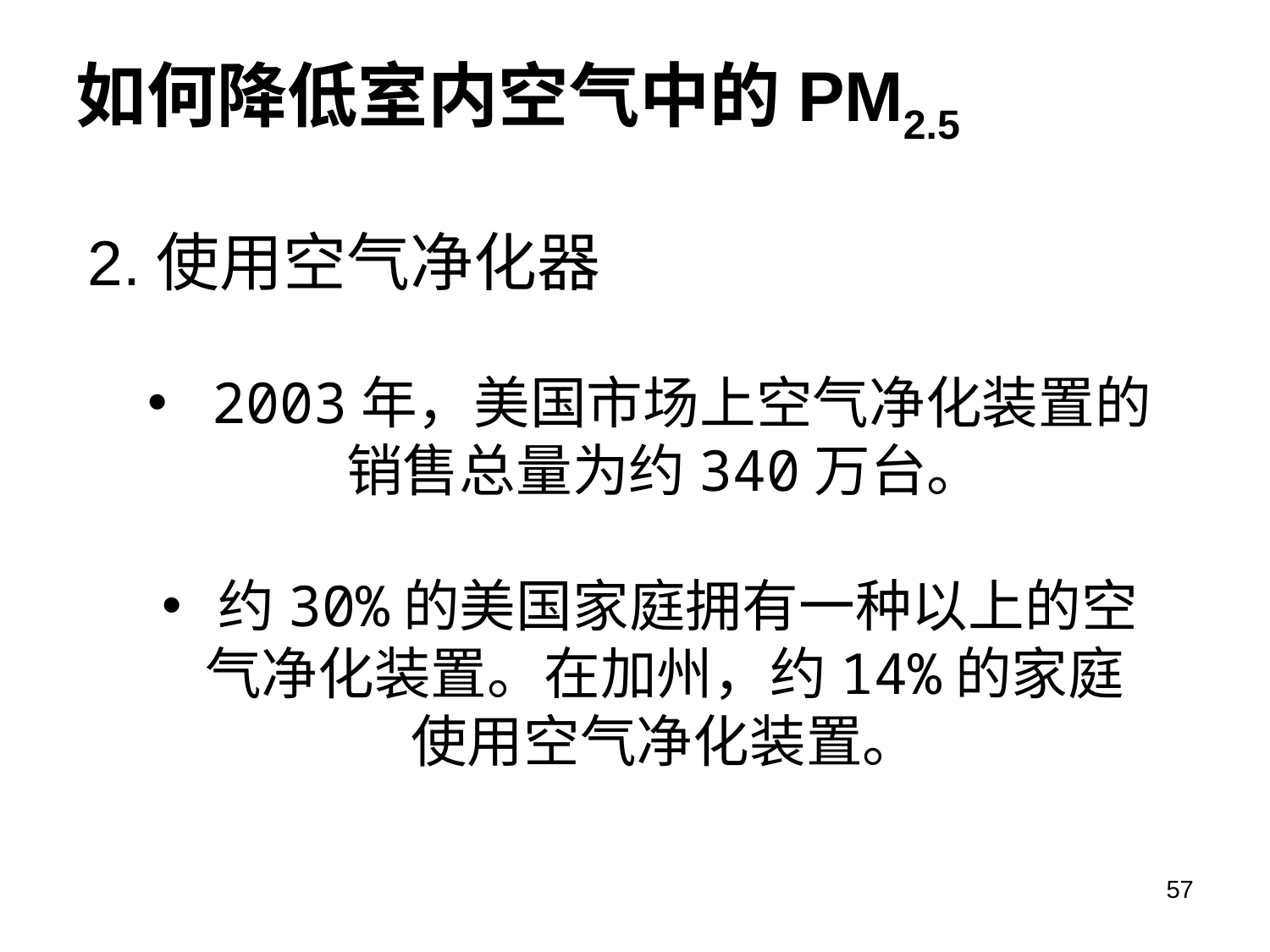

如何降低室内空气中的PM2.5
2.使用空气净化器
 2003年，美国市场上空气净化装置的销售总量为约340万台。

 约30%的美国家庭拥有一种以上的空气净化装置。在加州，约14%的家庭使用空气净化装置。
57